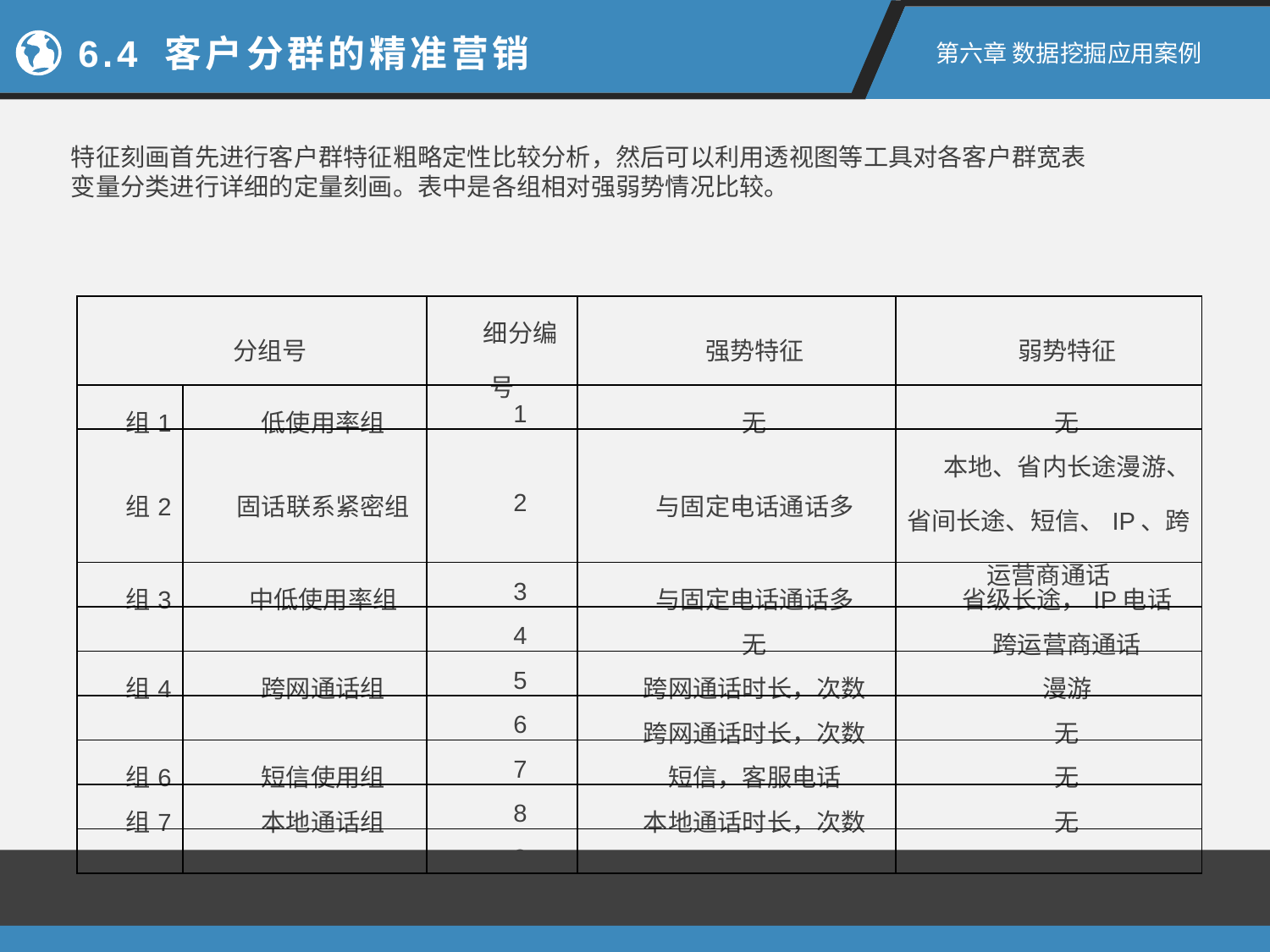

6.4 客户分群的精准营销

第六章 数据挖掘应用案例
特征刻画首先进行客户群特征粗略定性比较分析，然后可以利用透视图等工具对各客户群宽表变量分类进行详细的定量刻画。表中是各组相对强弱势情况比较。
| 分组号 |  | 细分编号 | 强势特征 | 弱势特征 |
| --- | --- | --- | --- | --- |
| 组1 | 低使用率组 | 1 | 无 | 无 |
| 组2 | 固话联系紧密组 | 2 | 与固定电话通话多 | 本地、省内长途漫游、省间长途、短信、IP、跨运营商通话 |
| 组3 | 中低使用率组 | 3 | 与固定电话通话多 | 省级长途，IP电话 |
|  |  | 4 | 无 | 跨运营商通话 |
| 组4 | 跨网通话组 | 5 | 跨网通话时长，次数 | 漫游 |
|  |  | 6 | 跨网通话时长，次数 | 无 |
| 组6 | 短信使用组 | 7 | 短信，客服电话 | 无 |
| 组7 | 本地通话组 | 8 | 本地通话时长，次数 | 无 |
| 组8 | 上网流量组 | 9 | 上网流量大 | 无 |